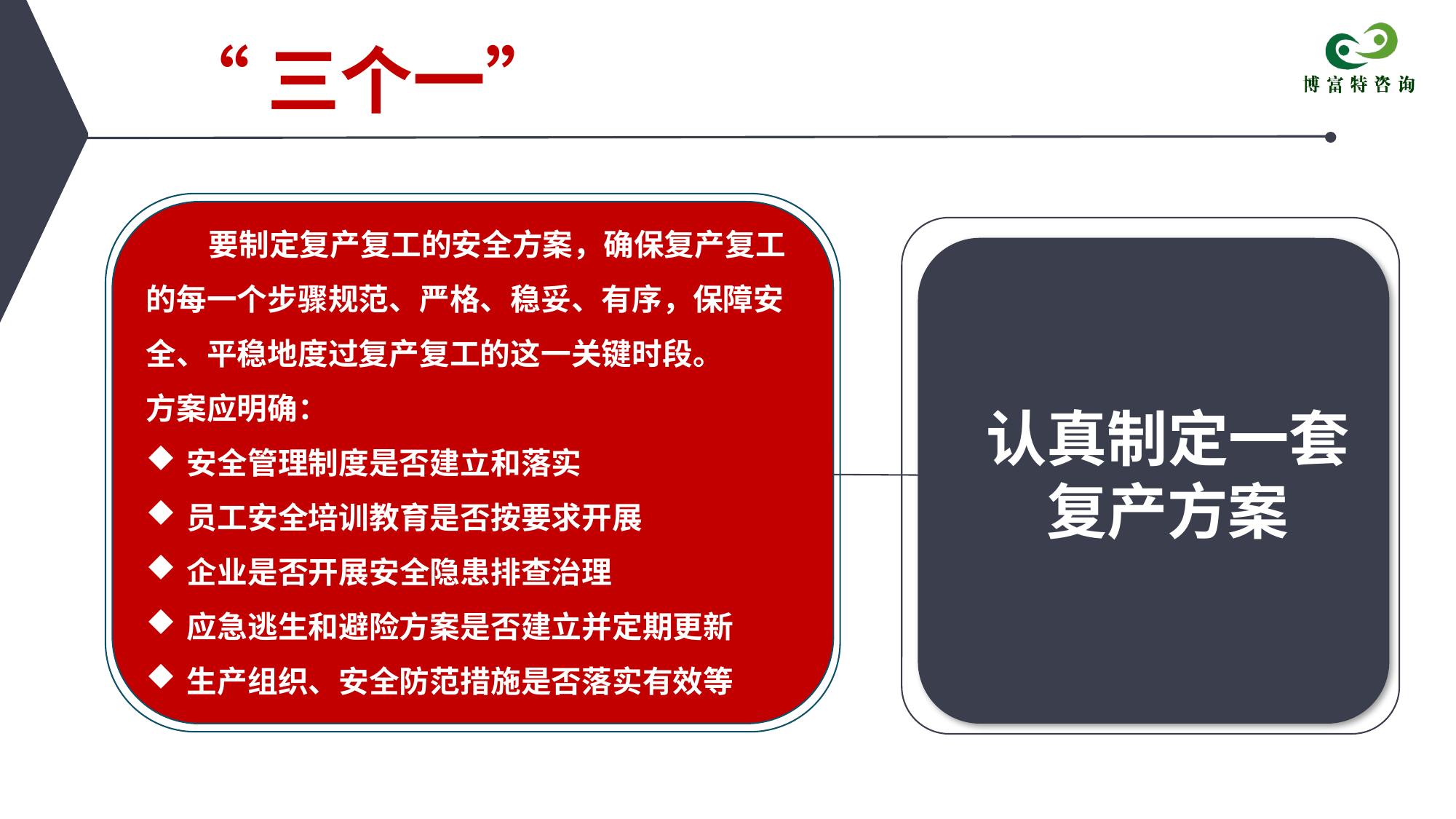

“三个一”

        要制定复产复工的安全方案，确保复产复工的每一个步骤规范、严格、稳妥、有序，保障安全、平稳地度过复产复工的这一关键时段。
方案应明确：
安全管理制度是否建立和落实
员工安全培训教育是否按要求开展
企业是否开展安全隐患排查治理
应急逃生和避险方案是否建立并定期更新
生产组织、安全防范措施是否落实有效等

认真制定一套复产方案